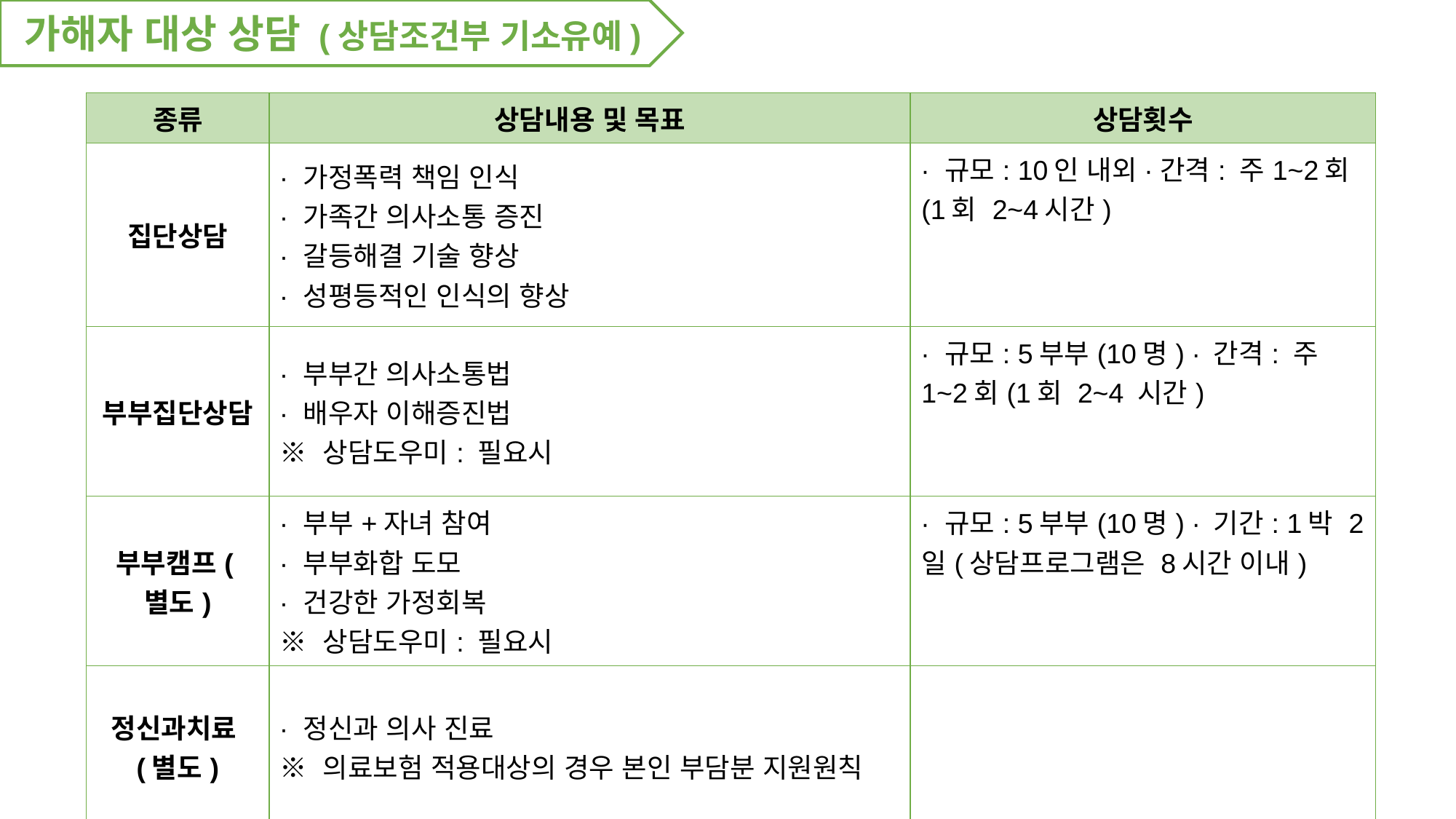

가해자 대상 상담 (상담조건부 기소유예)
| 종류 | 상담내용 및 목표 | 상담횟수 |
| --- | --- | --- |
| 집단상담 | ∙ 가정폭력 책임 인식 ∙ 가족간 의사소통 증진 ∙ 갈등해결 기술 향상 ∙ 성평등적인 인식의 향상 | ∙ 규모: 10인 내외 ∙ 간격: 주1~2회(1회 2~4시간) |
| 부부집단상담 | ∙ 부부간 의사소통법 ∙ 배우자 이해증진법 ※ 상담도우미: 필요시 | ∙ 규모: 5부부(10명) ∙ 간격: 주1~2회(1회 2~4 시간) |
| 부부캠프(별도) | ∙ 부부+자녀 참여 ∙ 부부화합 도모 ∙ 건강한 가정회복 ※ 상담도우미: 필요시 | ∙ 규모: 5부부(10명) ∙ 기간: 1박 2일(상담프로그램은 8시간 이내) |
| 정신과치료(별도) | ∙ 정신과 의사 진료 ※ 의료보험 적용대상의 경우 본인 부담분 지원원칙 |  |